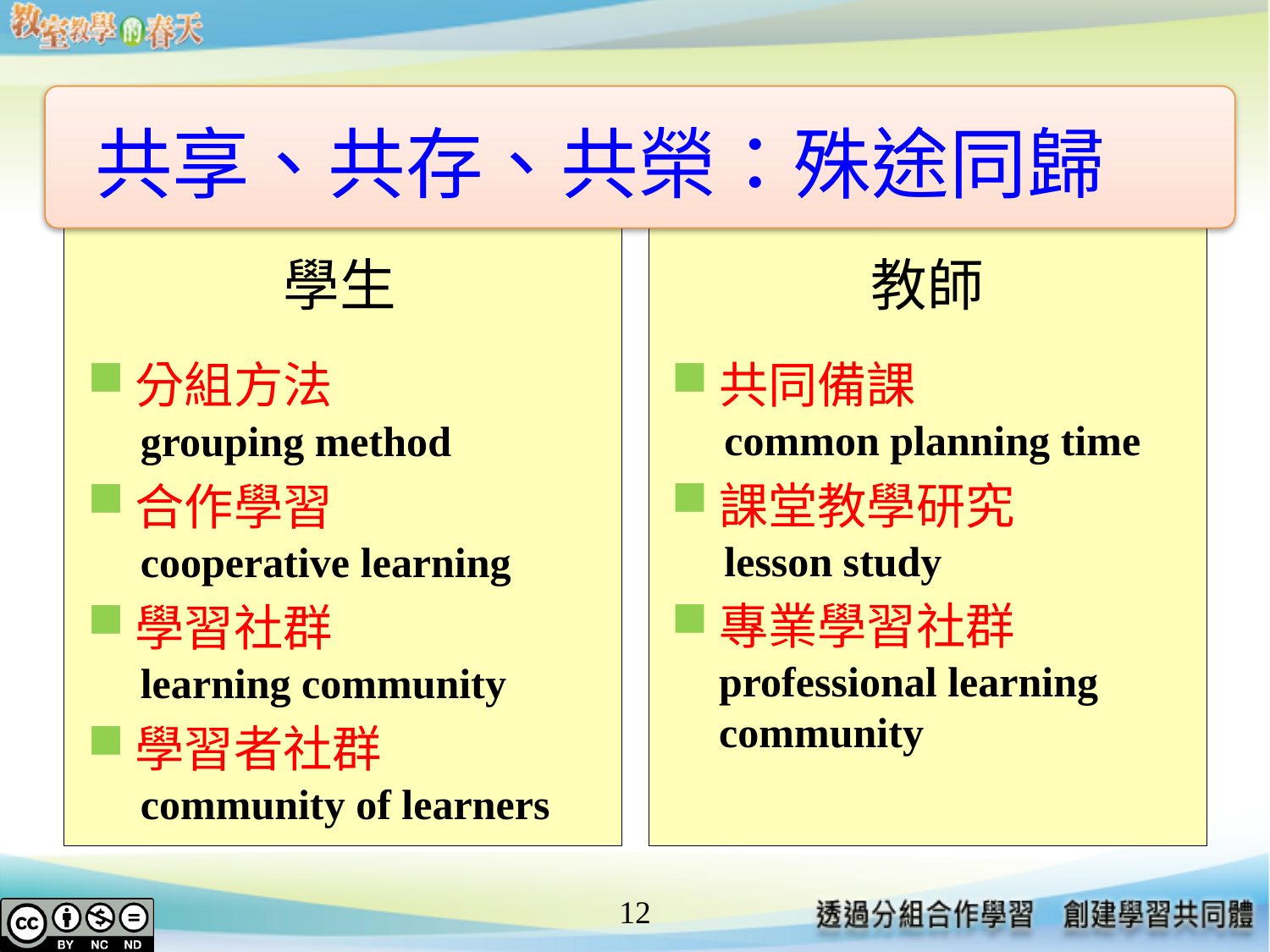

共享、共存、共榮：殊途同歸

學生
教師
分組方法
     grouping method
合作學習
     cooperative learning
學習社群
     learning community
學習者社群
     community of learners
共同備課
     common planning time
課堂教學研究
     lesson study
專業學習社群 professional learning community
12